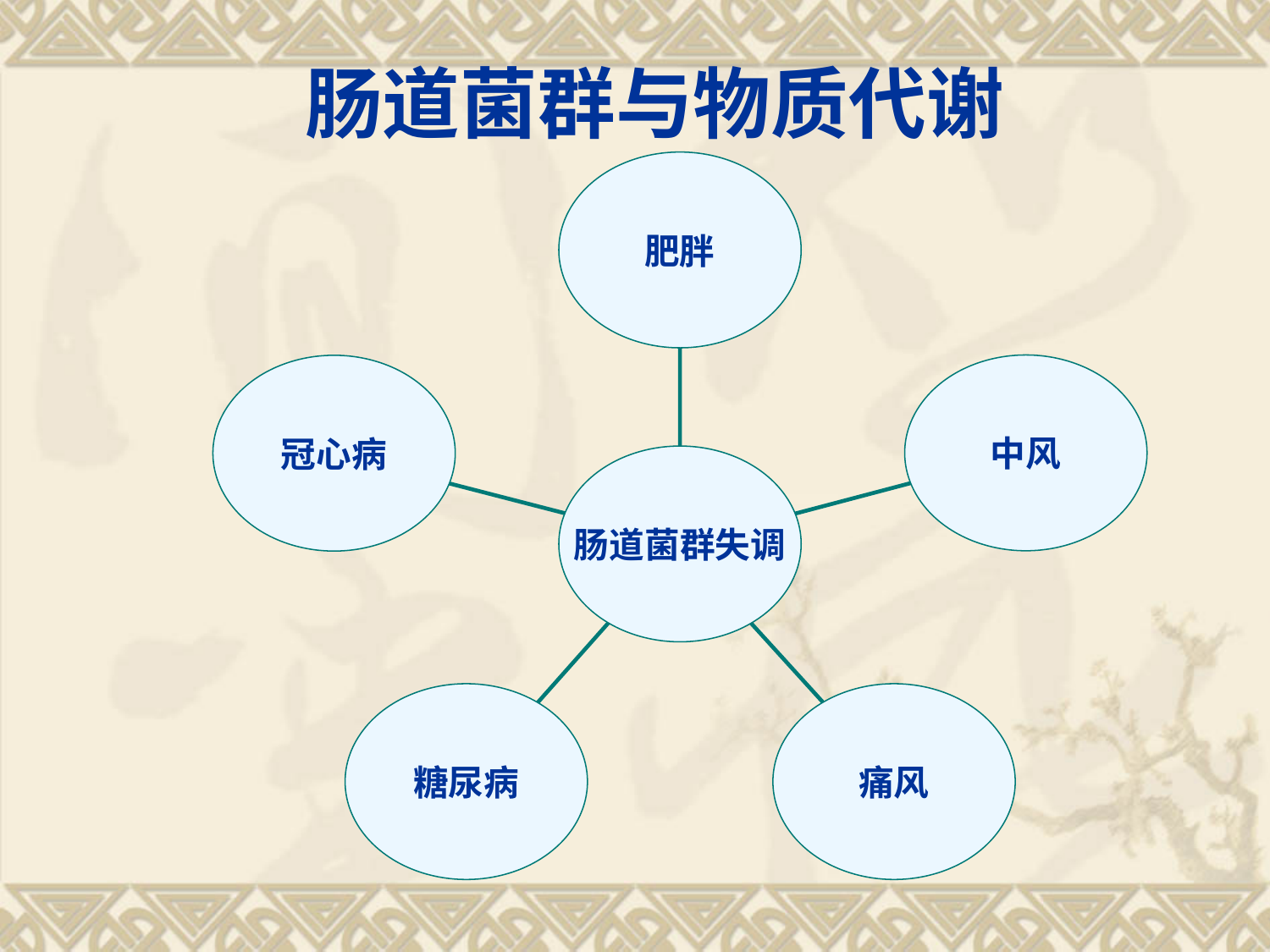

肠道菌群与物质代谢
肥胖

中风
冠心病
肠道菌群失调

糖尿病

痛风